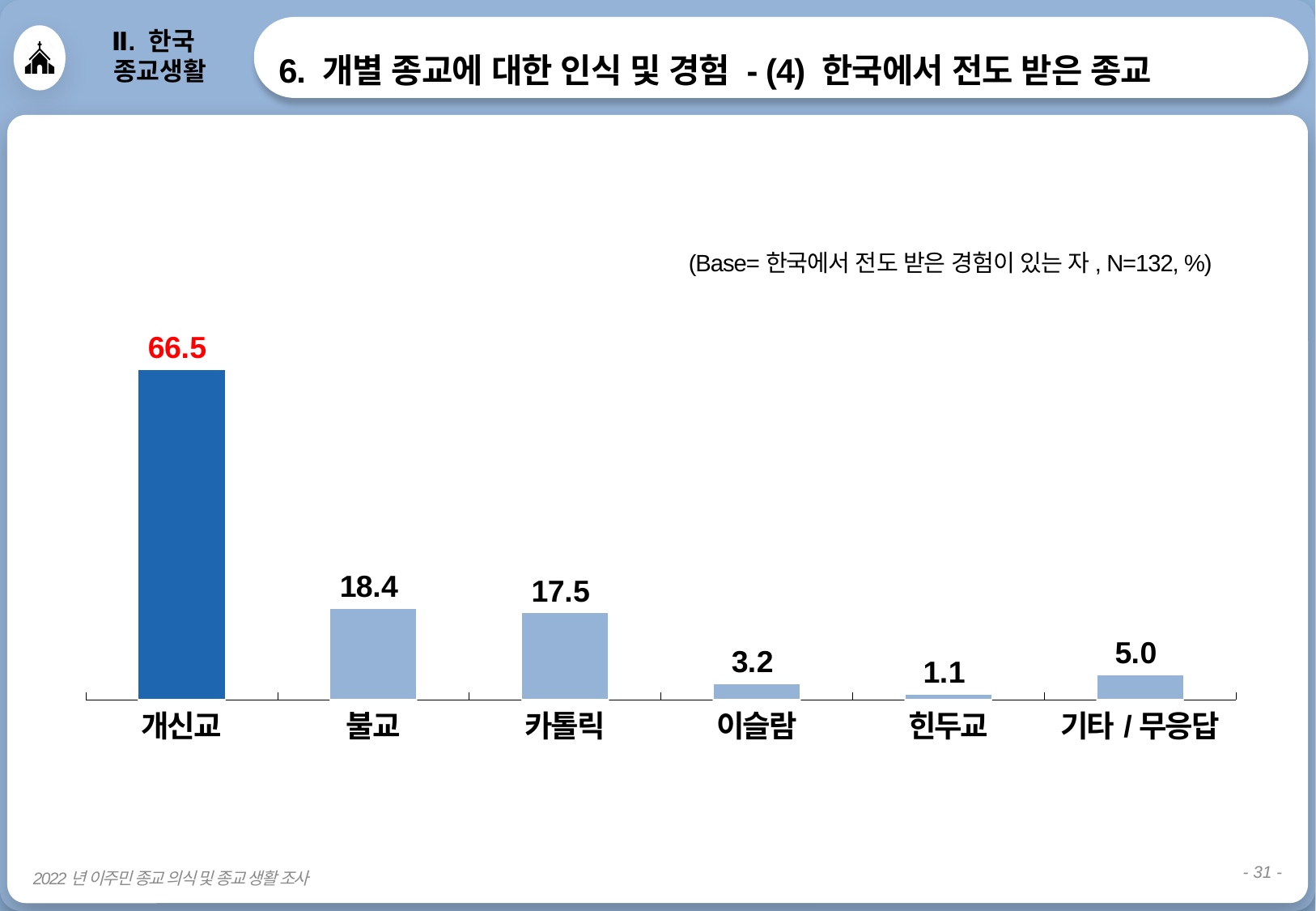

Ⅱ. 한국
 종교생활
6. 개별 종교에 대한 인식 및 경험 - (4) 한국에서 전도 받은 종교
(Base=한국에서 전도 받은 경험이 있는 자, N=132, %)

### Chart

| Category | 개신교인 |
|---|---|
| 개신교 | 불교 | 카톨릭 | 이슬람 | 힌두교 | 기타/무응답 |
| --- | --- | --- | --- | --- | --- |